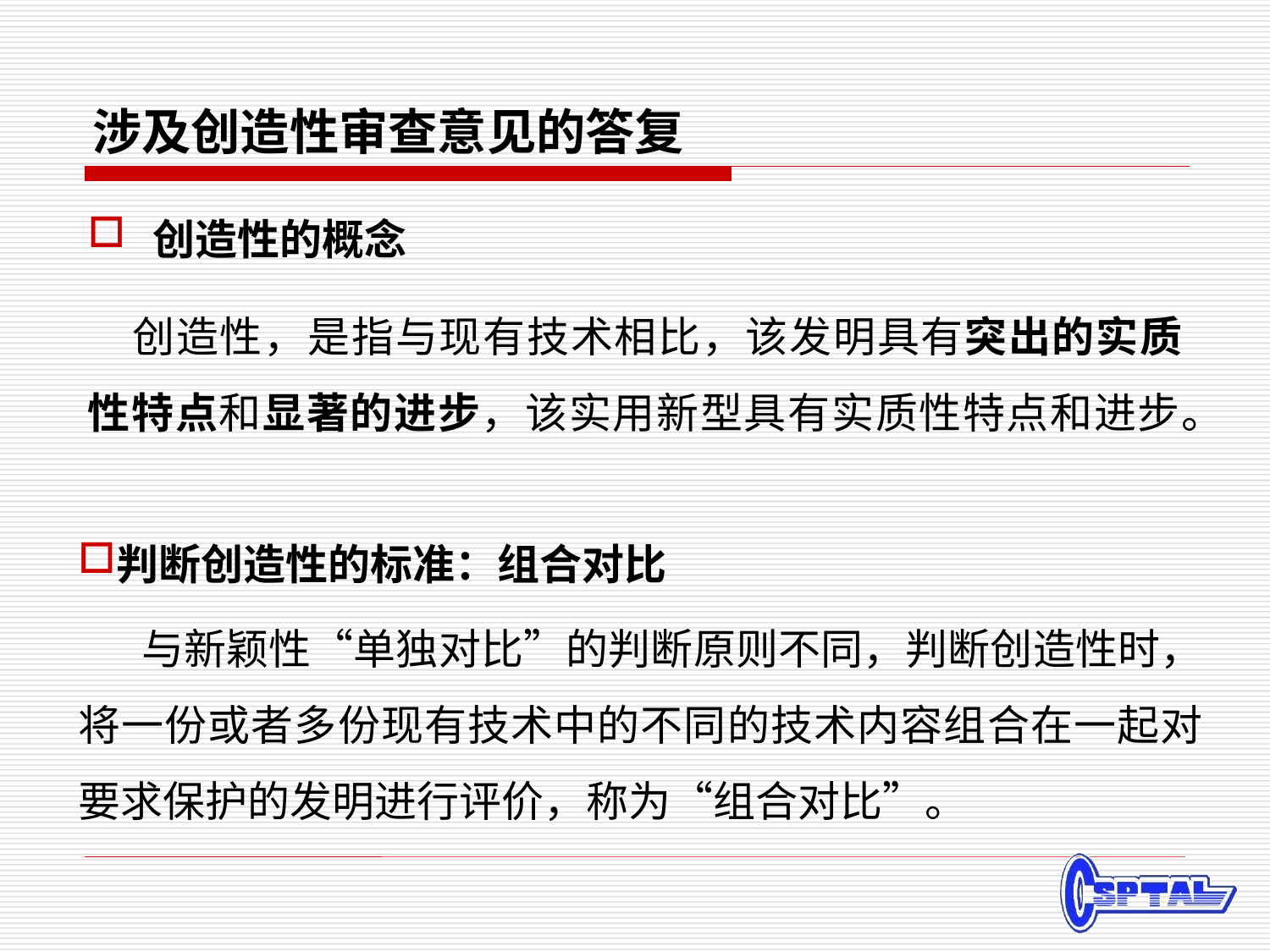

# 涉及创造性审查意见的答复
创造性的概念
   创造性，是指与现有技术相比，该发明具有突出的实质性特点和显著的进步，该实用新型具有实质性特点和进步。

判断创造性的标准：组合对比
与新颖性“单独对比”的判断原则不同，判断创造性时，将一份或者多份现有技术中的不同的技术内容组合在一起对要求保护的发明进行评价，称为“组合对比”。